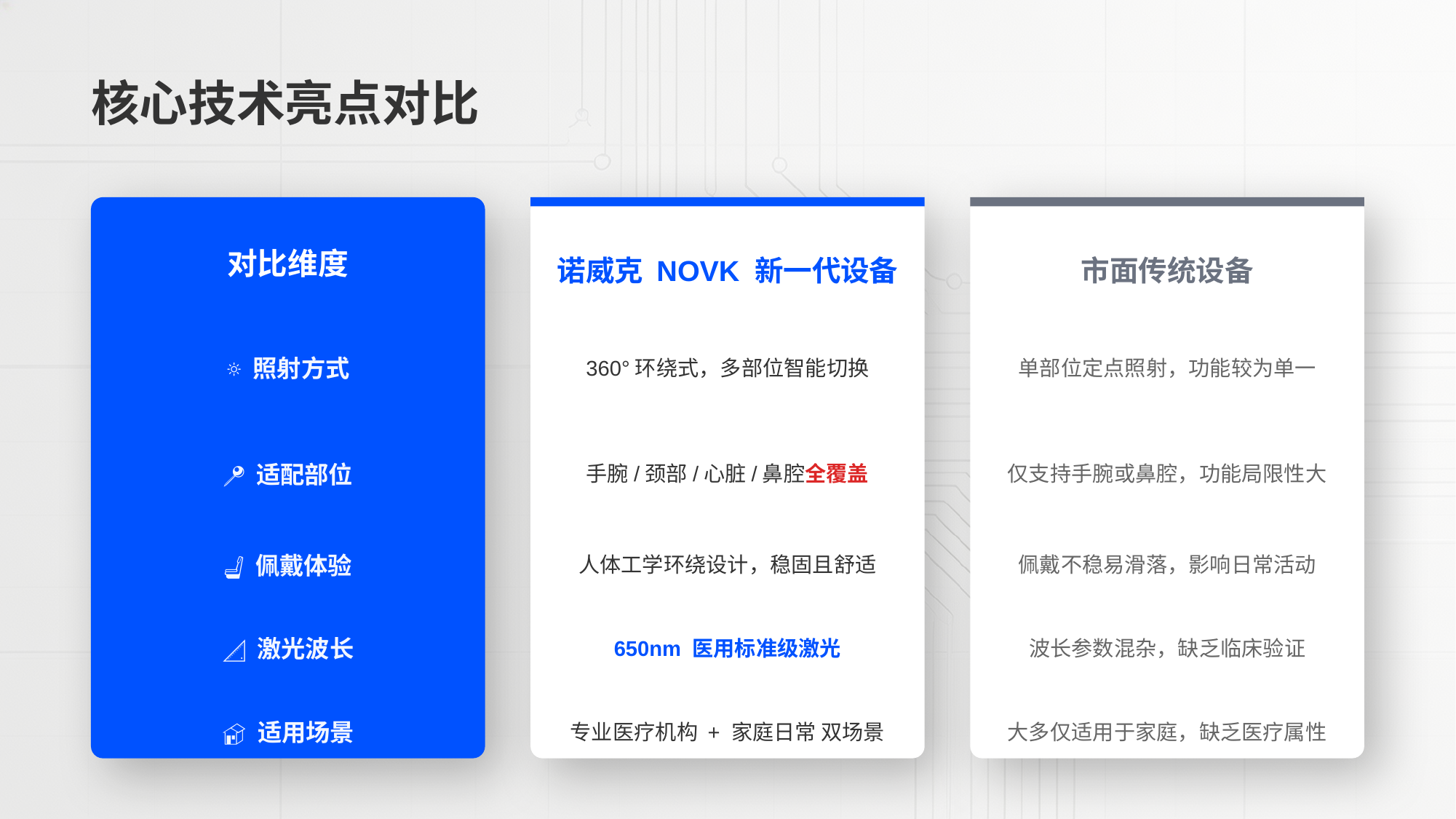

核心技术亮点对比

对比维度
诺威克 NOVK 新一代设备
市面传统设备
🔆 照射方式
360°环绕式，多部位智能切换
单部位定点照射，功能较为单一
📍 适配部位
手腕/颈部/心脏/鼻腔全覆盖
仅支持手腕或鼻腔，功能局限性大
💺 佩戴体验
人体工学环绕设计，稳固且舒适
佩戴不稳易滑落，影响日常活动
📐 激光波长
650nm 医用标准级激光
波长参数混杂，缺乏临床验证
🏠 适用场景
专业医疗机构 + 家庭日常 双场景
大多仅适用于家庭，缺乏医疗属性